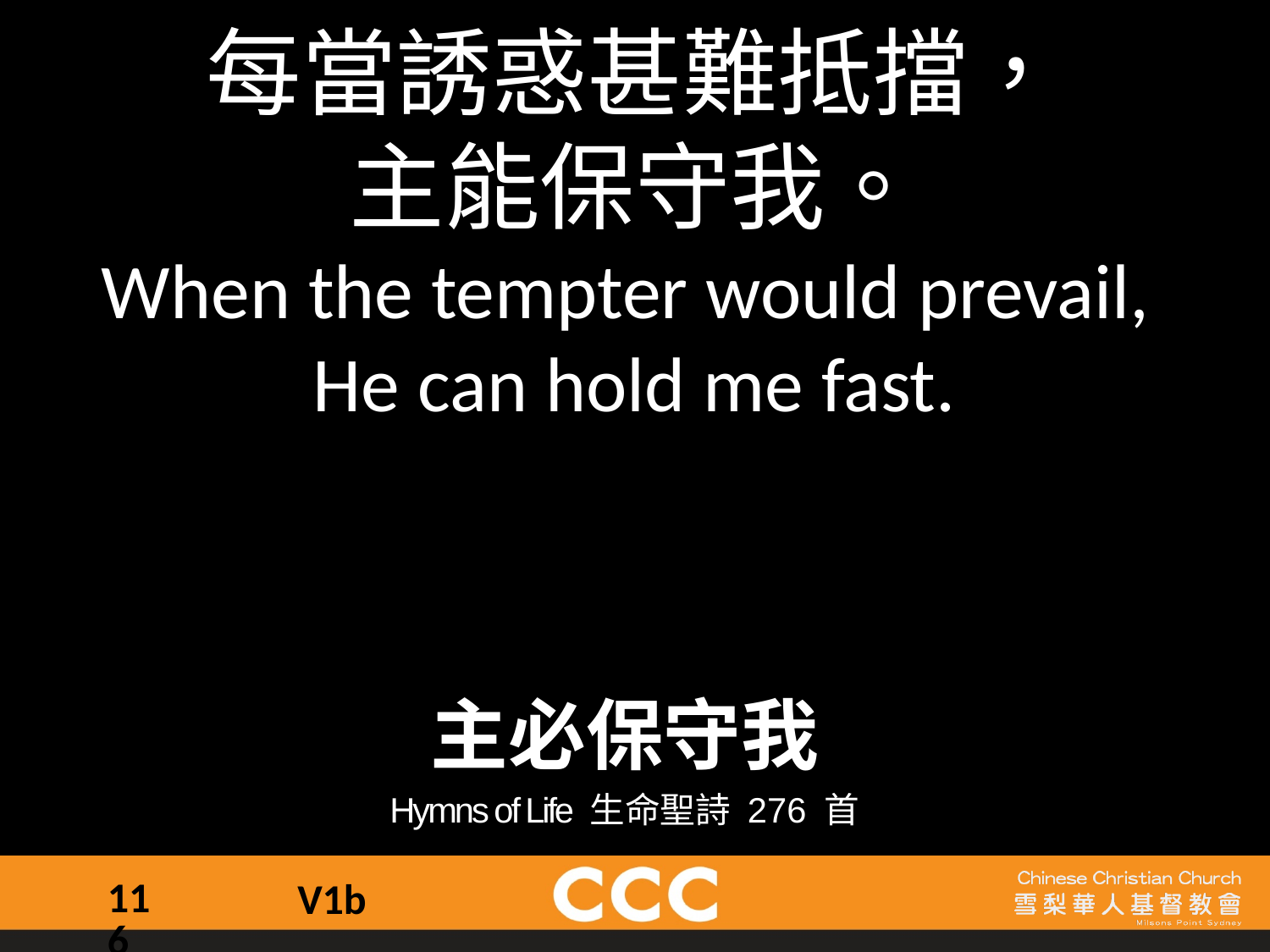

每當誘惑甚難抵擋，
主能保守我。
When the tempter would prevail,
He can hold me fast.

主必保守我
Hymns of Life 生命聖詩 276 首
116
V1b